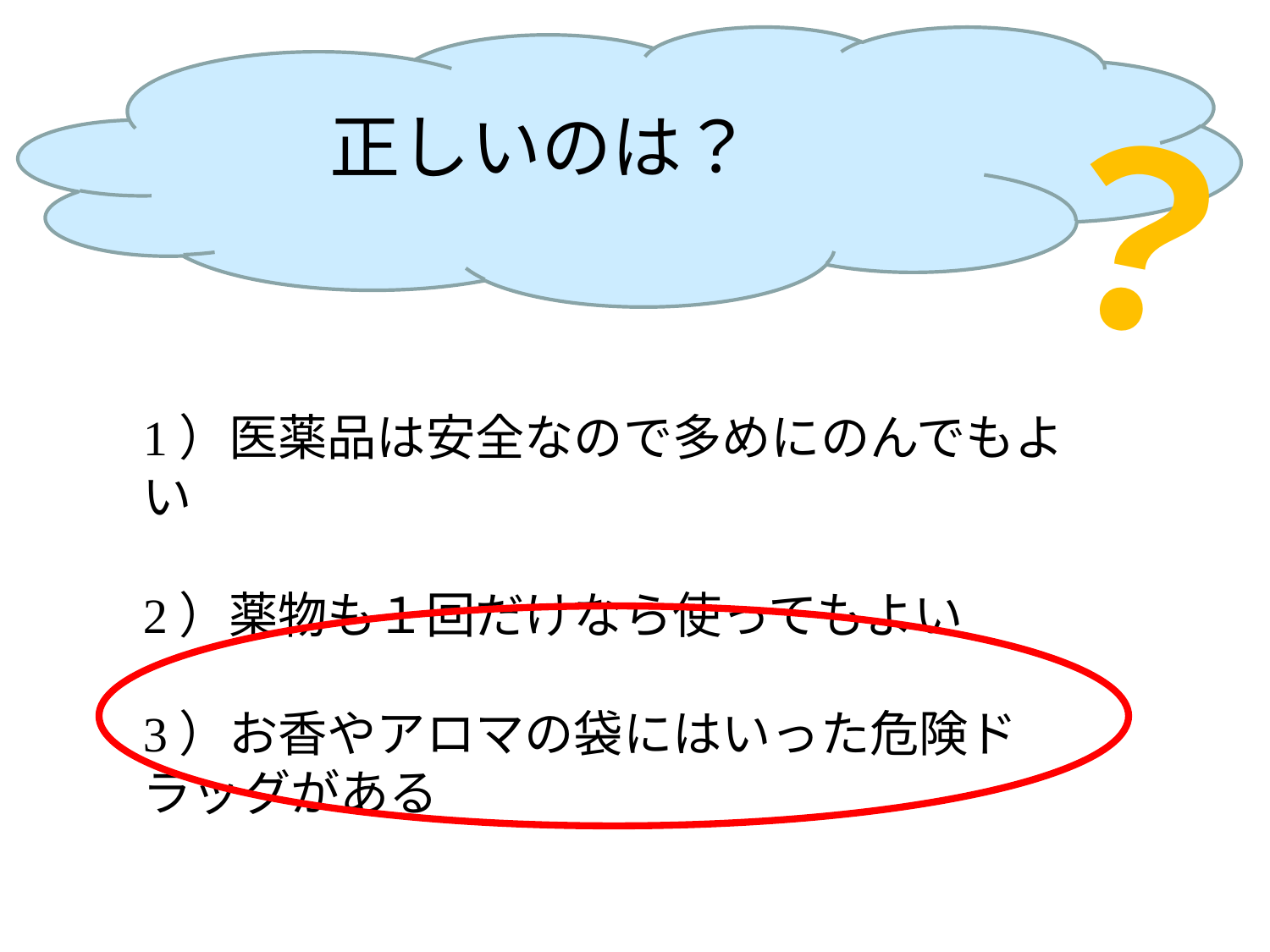

？
正しいのは？

1）医薬品は安全なので多めにのんでもよい

2）薬物も１回だけなら使ってもよい

3）お香やアロマの袋にはいった危険ドラッグがある